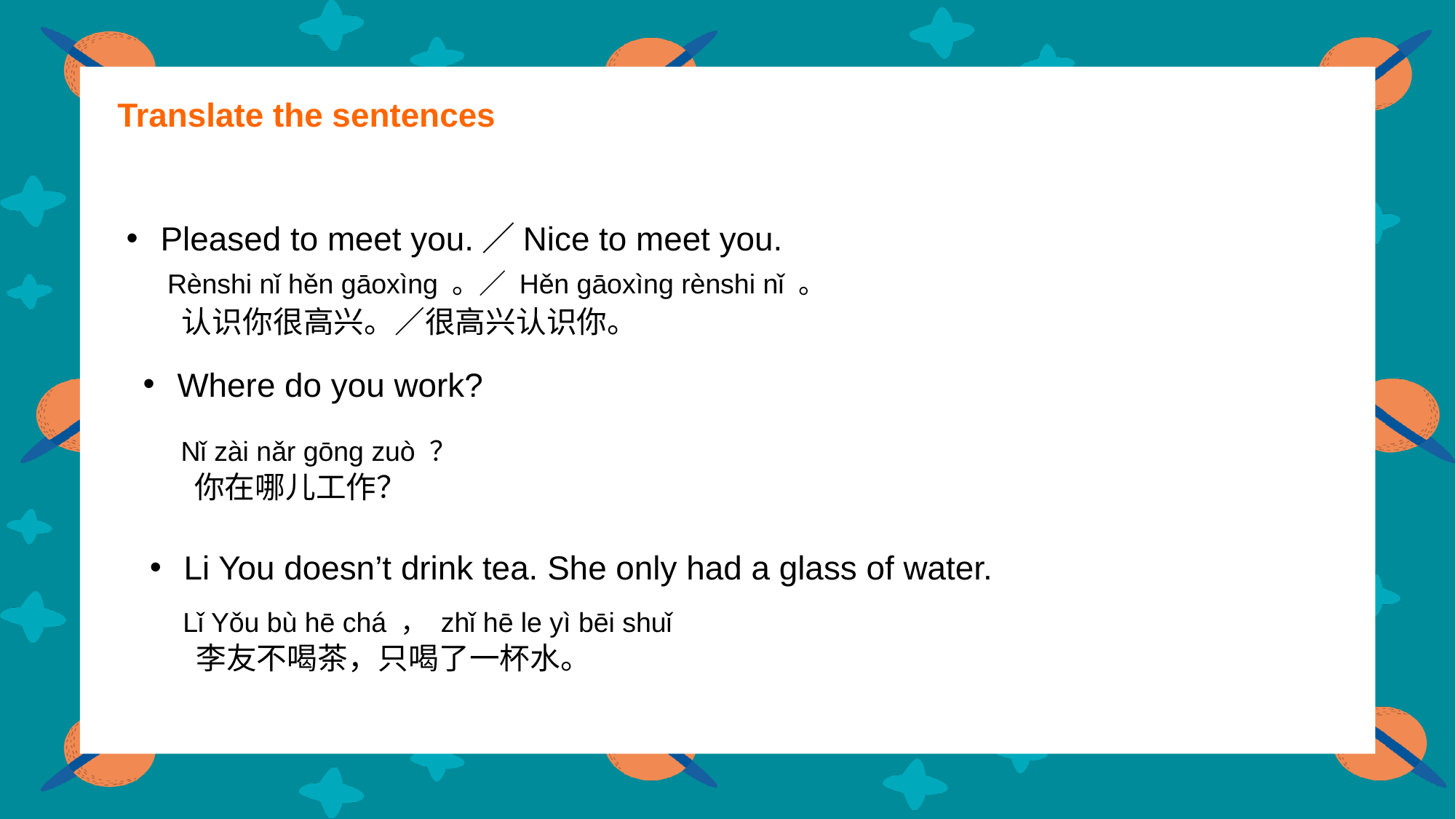

Translate the sentences

Pleased to meet you.／Nice to meet you.
Rènshi nǐ hěn gāoxìng 。／ Hěn gāoxìng rènshi nǐ 。
认识你很高兴。／很高兴认识你。
Where do you work?

 你在哪儿工作？
Nǐ zài nǎr gōng zuò ？
Li You doesn’t drink tea. She only had a glass of water.

李友不喝茶，只喝了一杯水。
Lǐ Yǒu bù hē chá ， zhǐ hē le yì bēi shuǐ